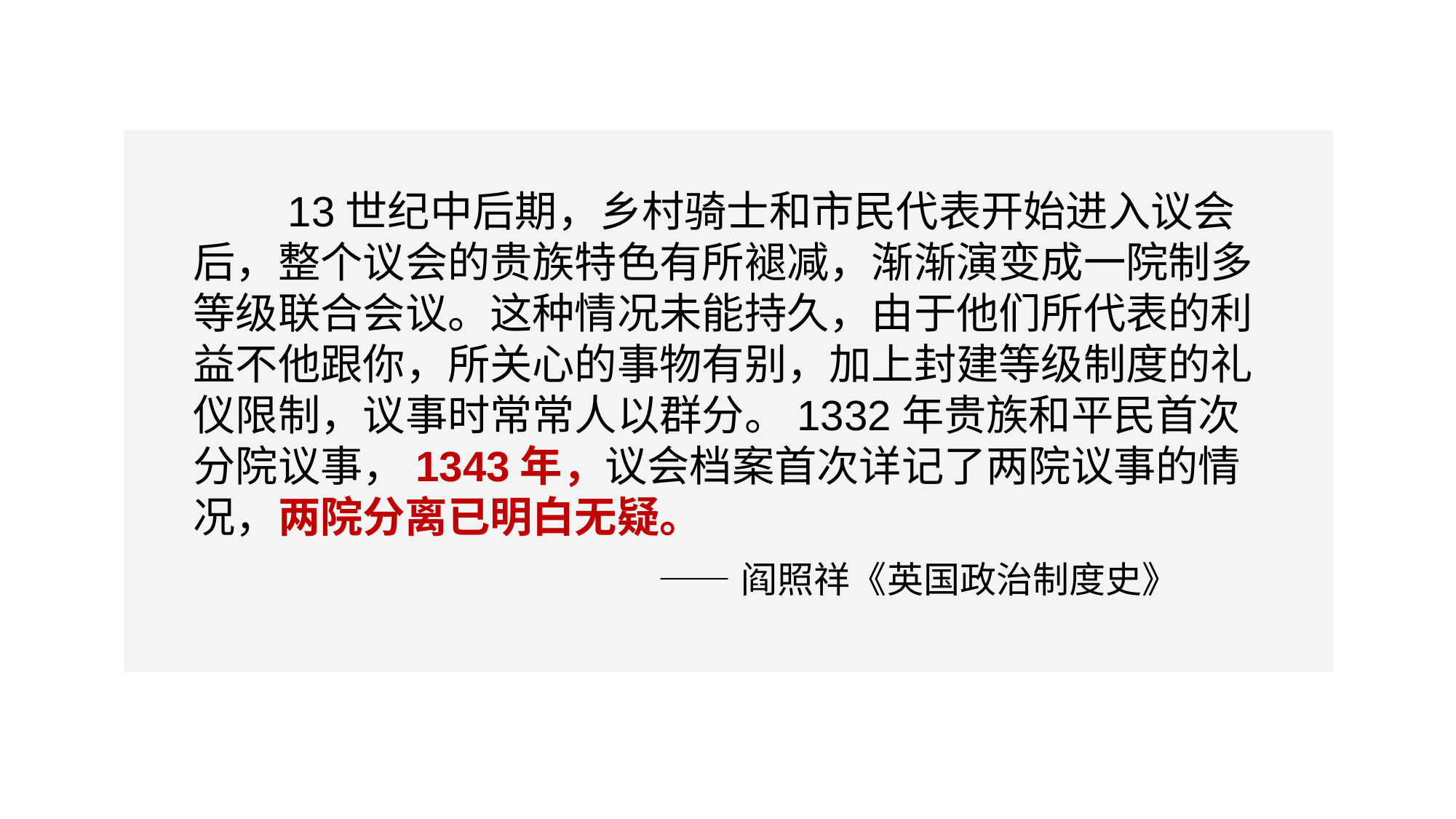

13世纪中后期，乡村骑士和市民代表开始进入议会后，整个议会的贵族特色有所褪减，渐渐演变成一院制多等级联合会议。这种情况未能持久，由于他们所代表的利益不他跟你，所关心的事物有别，加上封建等级制度的礼仪限制，议事时常常人以群分。1332年贵族和平民首次分院议事，1343年，议会档案首次详记了两院议事的情况，两院分离已明白无疑。
                                                         ——阎照祥《英国政治制度史》